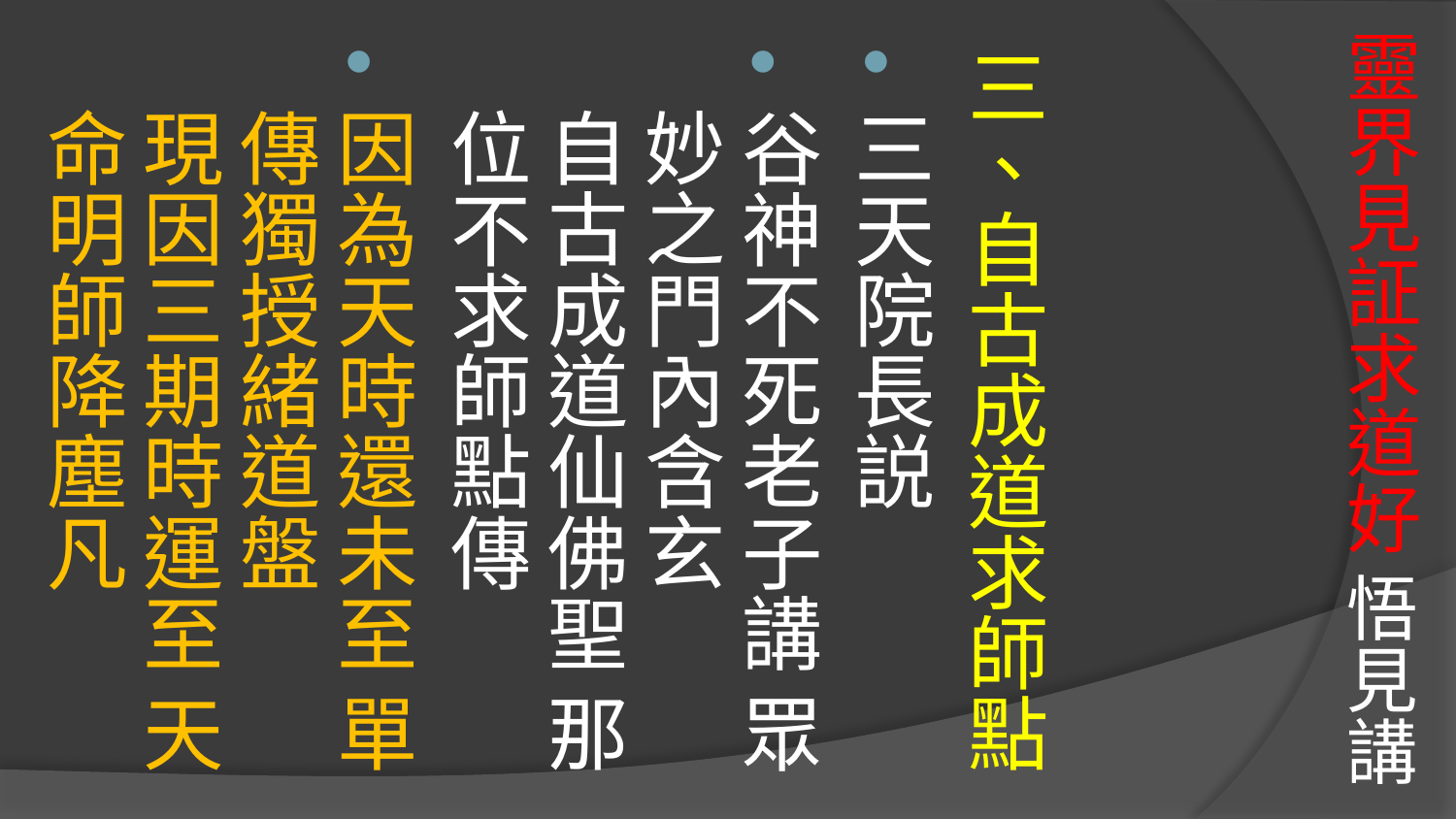

# 靈界見証求道好 悟見講
三、自古成道求師點
三天院長説
谷神不死老子講 眾妙之門內含玄
自古成道仙佛聖 那位不求師點傳
因為天時還未至 單傳獨授緒道盤
現因三期時運至 天命明師降塵凡